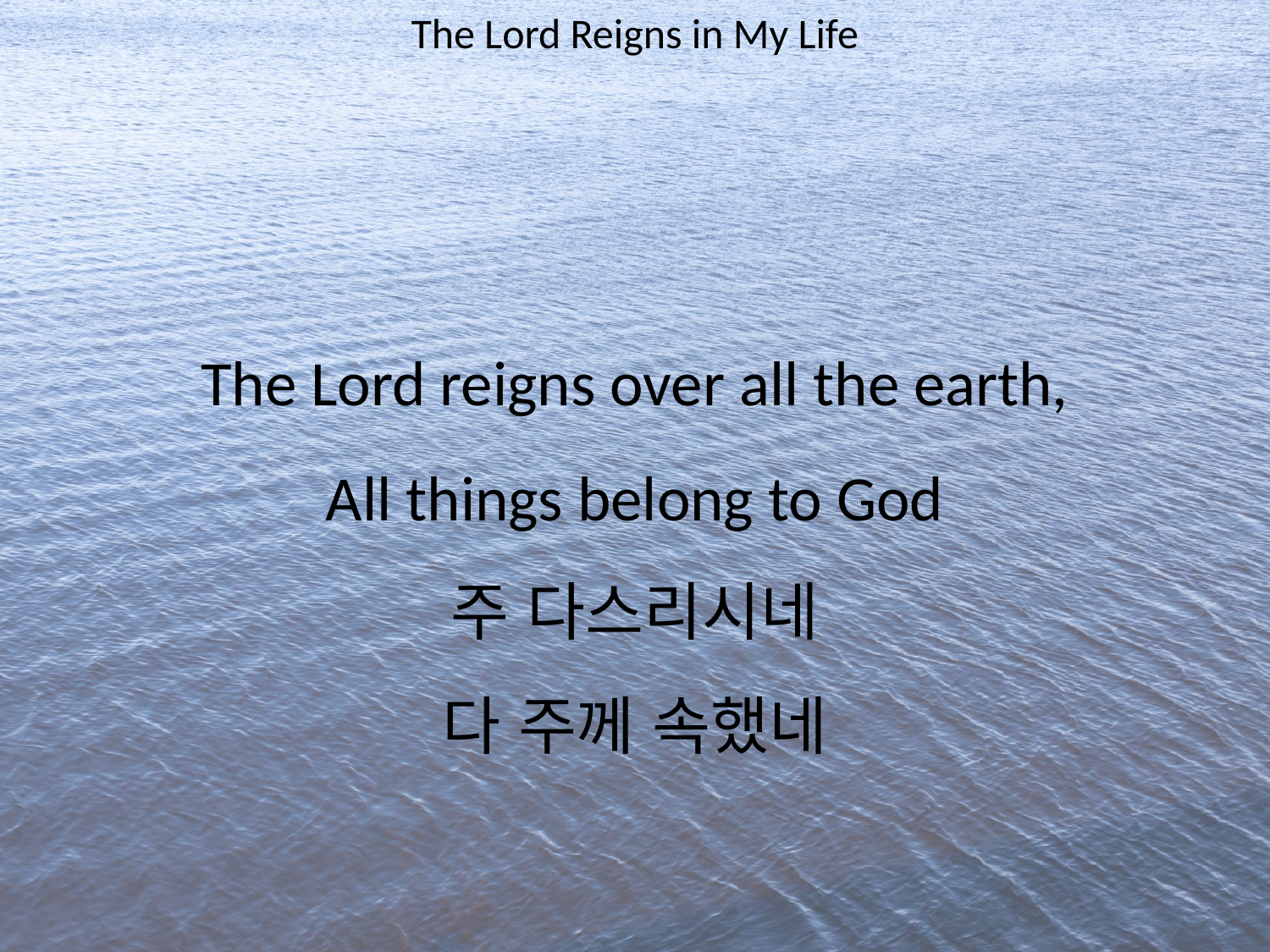

The Lord Reigns in My Life

#
The Lord reigns over all the earth,
All things belong to God
주 다스리시네
다 주께 속했네